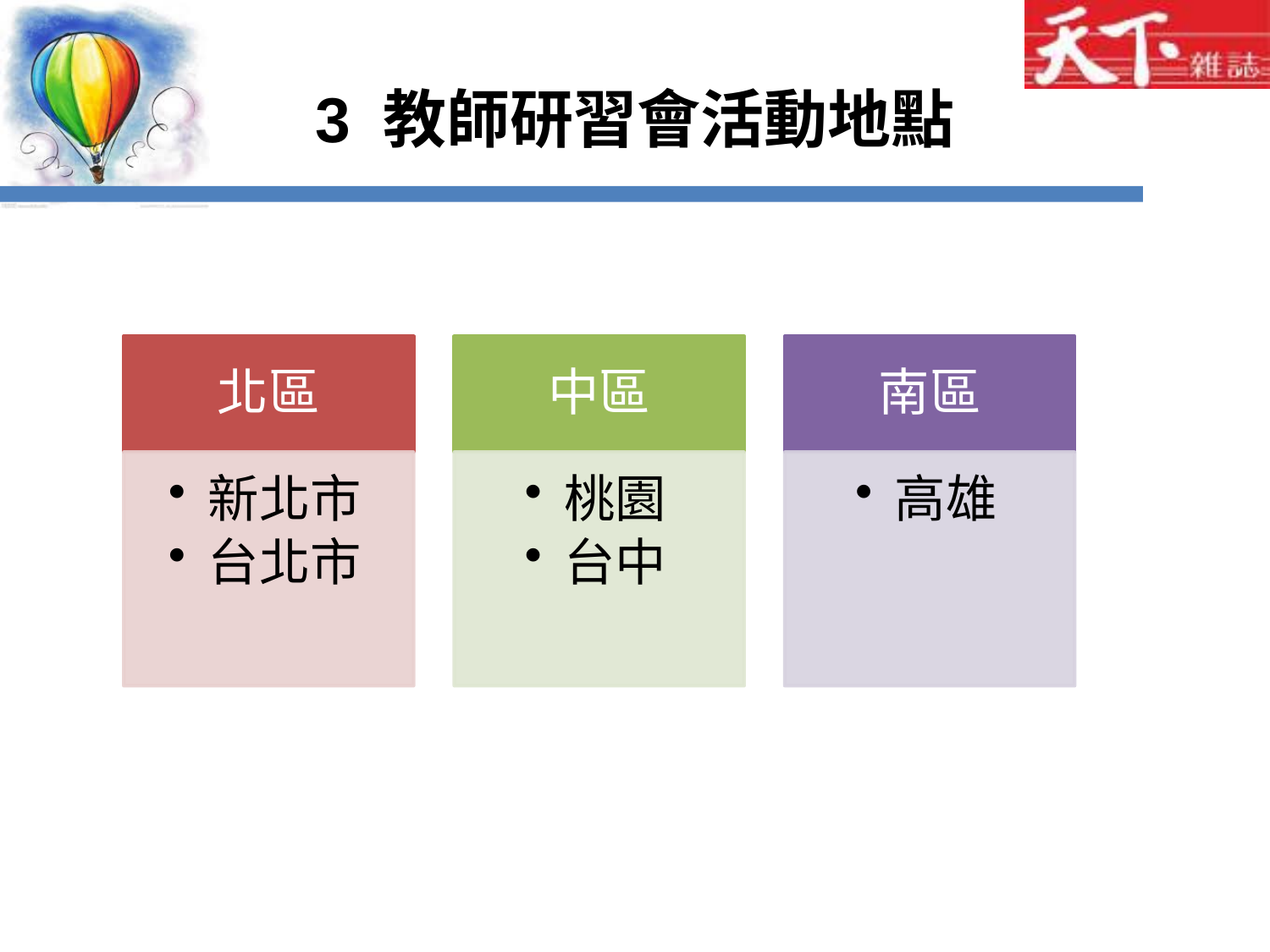

# 3 教師研習會活動地點
北區
新北市
台北市
中區
桃園
台中
南區
高雄